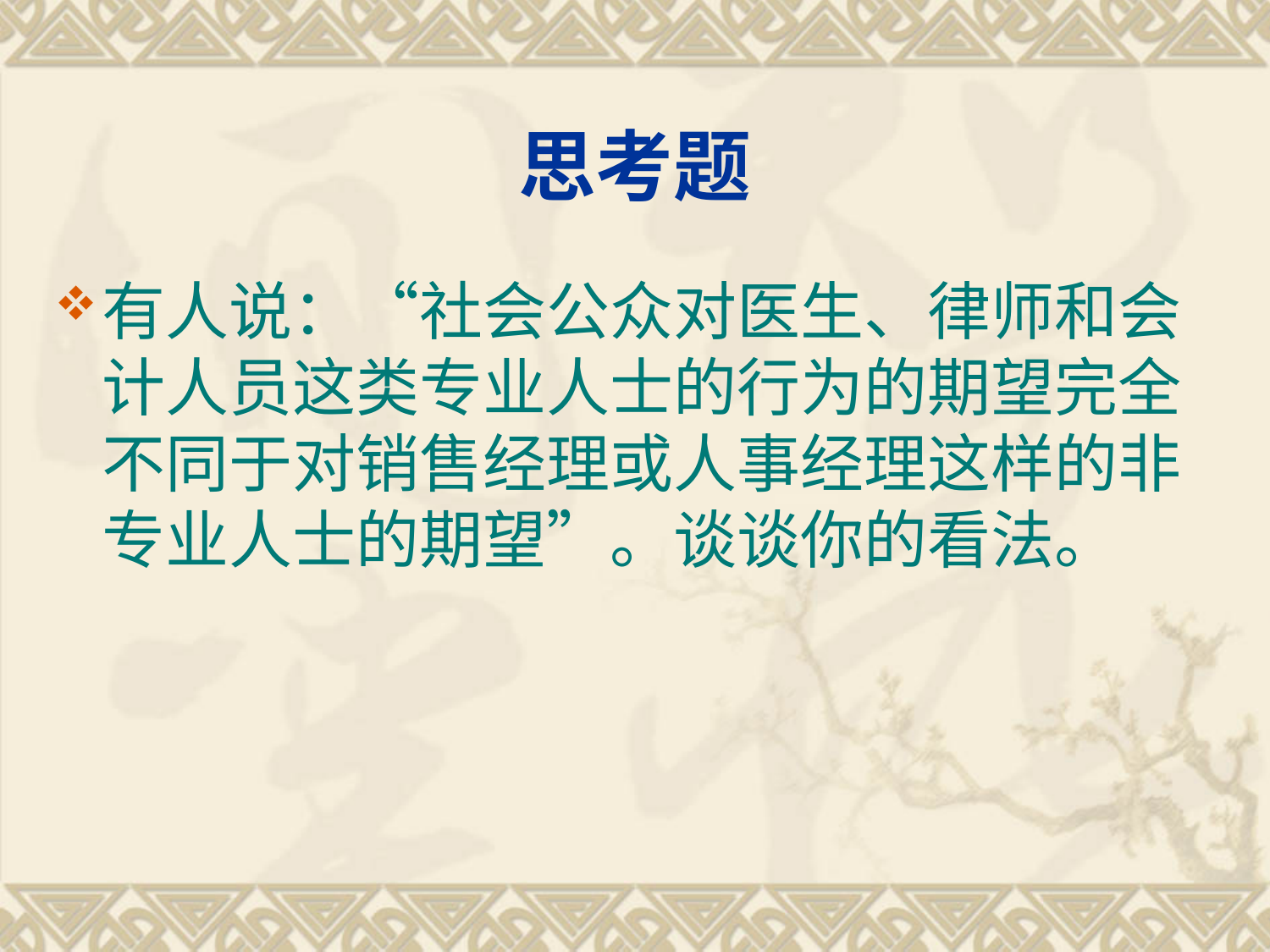

# 思考题
有人说：“社会公众对医生、律师和会计人员这类专业人士的行为的期望完全不同于对销售经理或人事经理这样的非专业人士的期望”。谈谈你的看法。